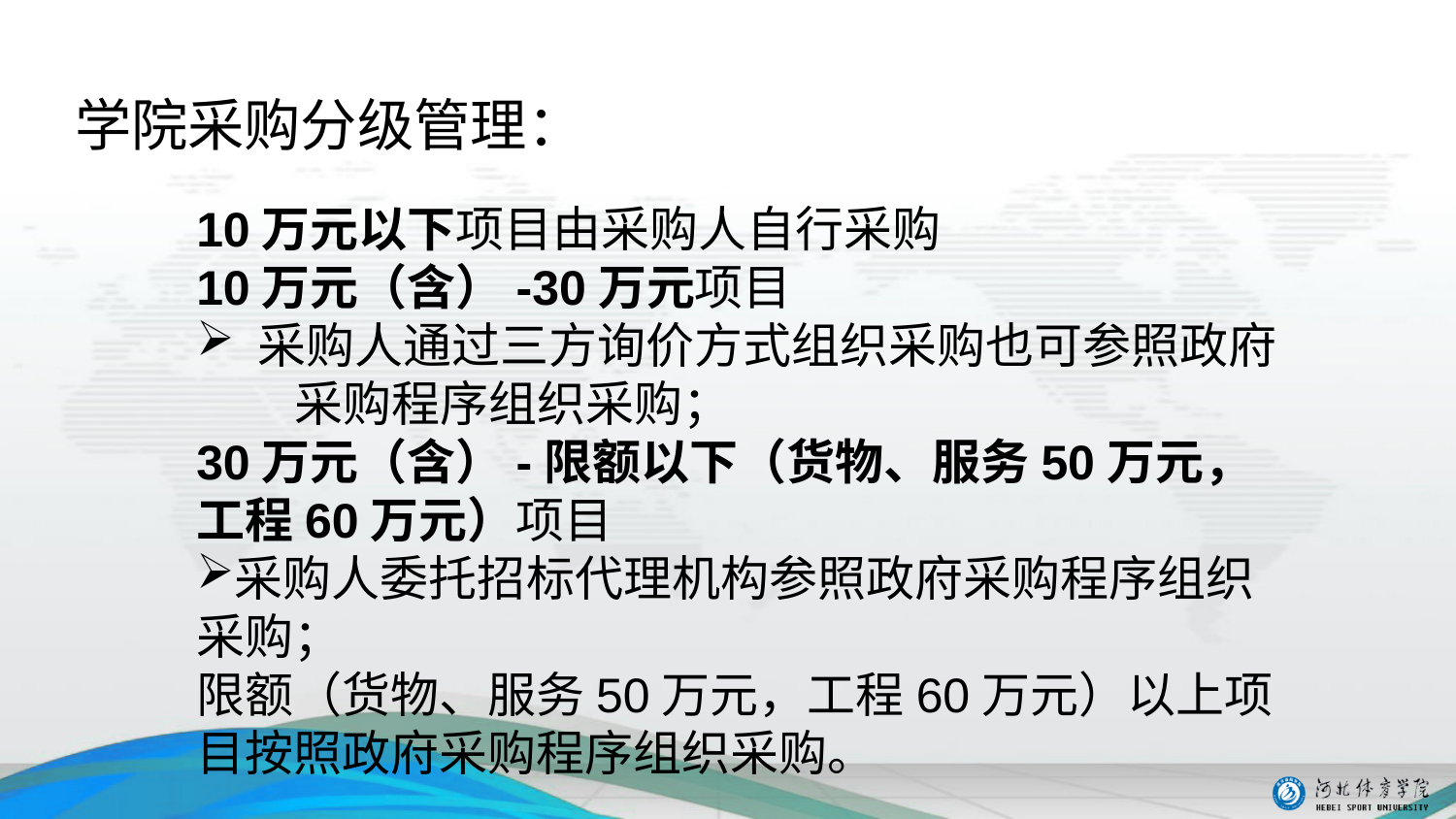

学院采购分级管理：
10万元以下项目由采购人自行采购
10万元（含）-30万元项目
 采购人通过三方询价方式组织采购也可参照政府          采购程序组织采购；
30万元（含）-限额以下（货物、服务50万元，工程60万元）项目
采购人委托招标代理机构参照政府采购程序组织采购；
限额（货物、服务50万元，工程60万元）以上项目按照政府采购程序组织采购。